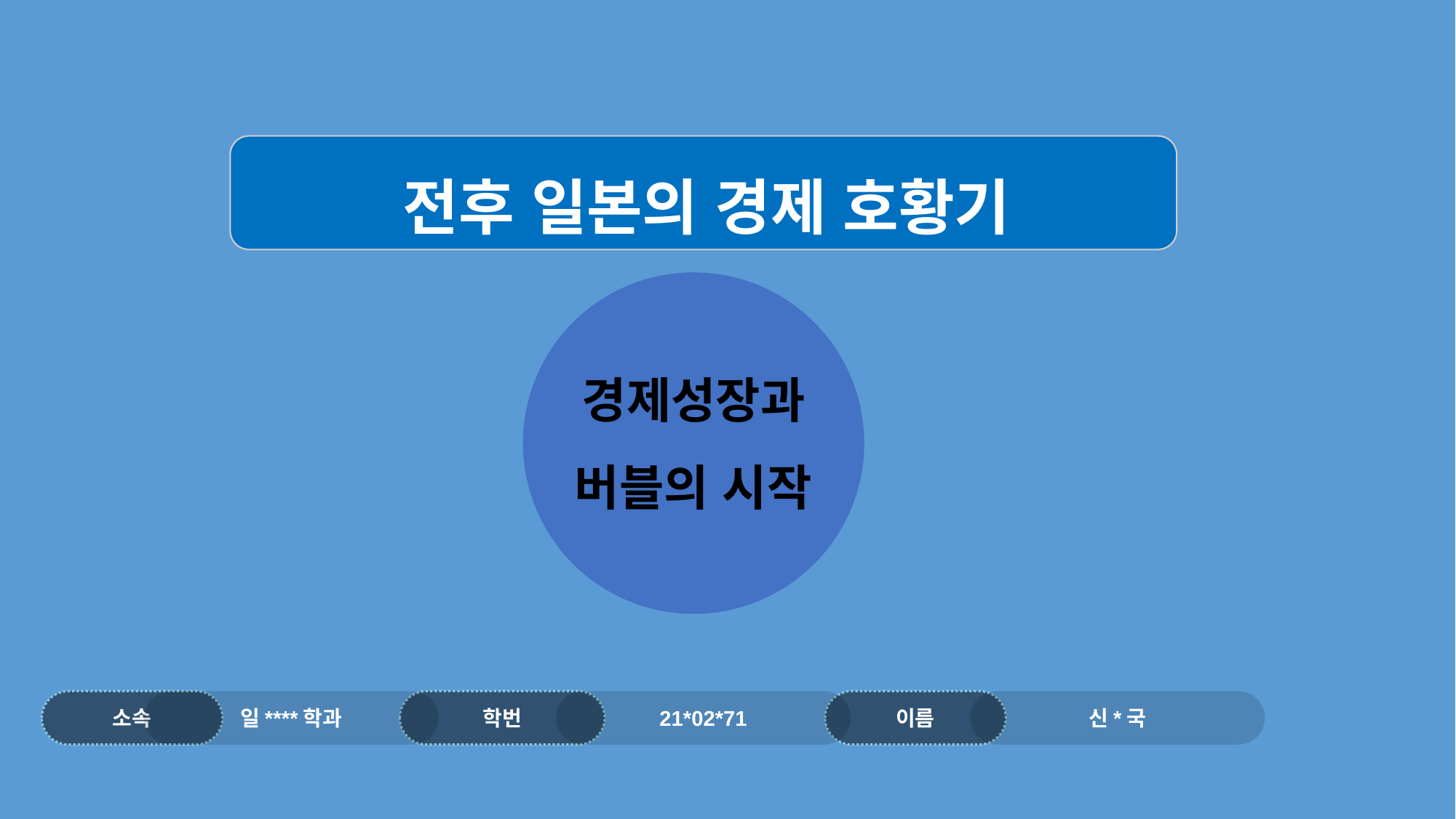

전후 일본의 경제 호황기

경제성장과
버블의 시작
소속
일****학과
학번
21*02*71
이름
신*국